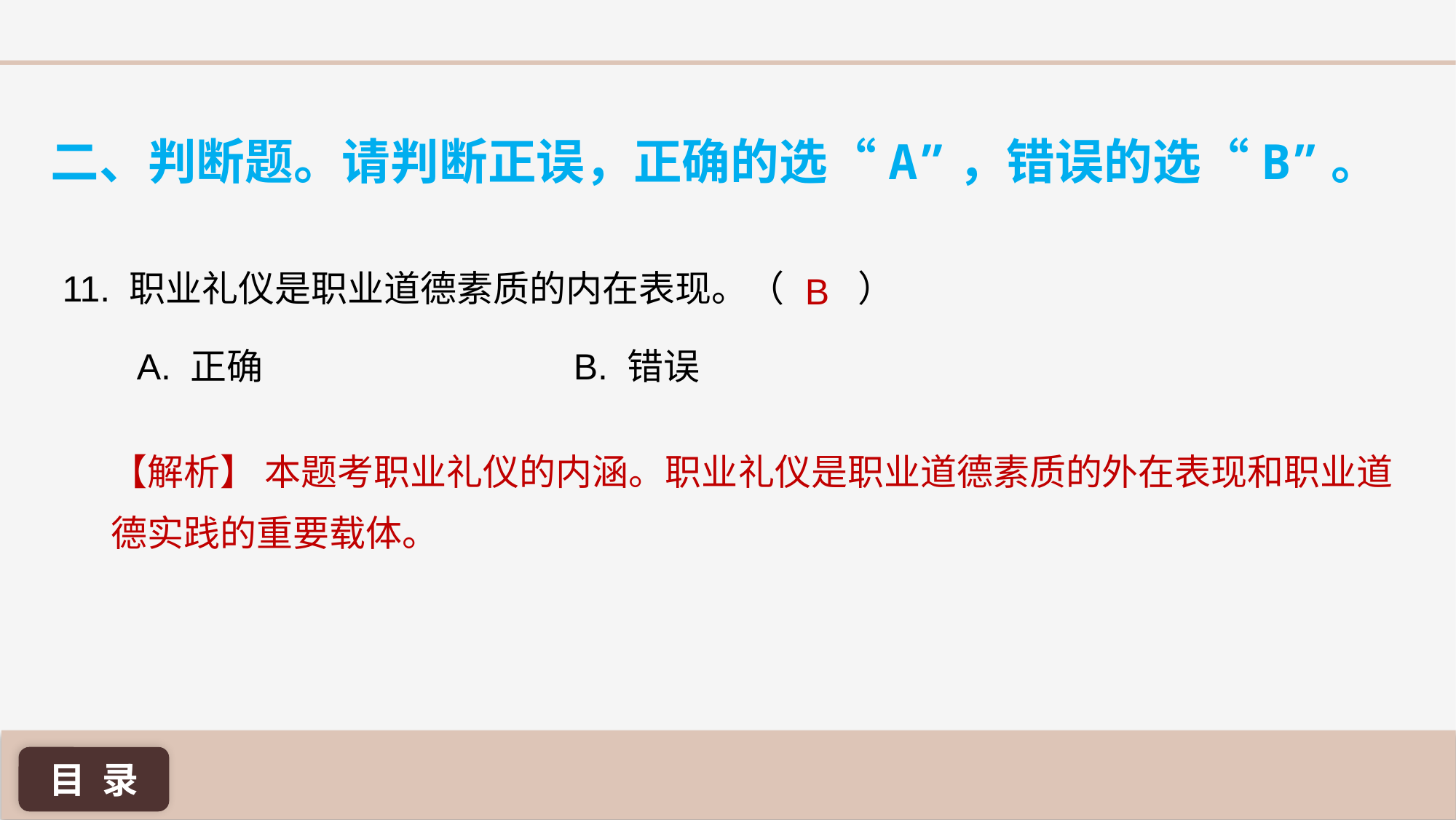

二、判断题。请判断正误，正确的选“A”，错误的选“B”。
11. 职业礼仪是职业道德素质的内在表现。（         ）
B
A. 正确 			B. 错误
【解析】 本题考职业礼仪的内涵。职业礼仪是职业道德素质的外在表现和职业道德实践的重要载体。